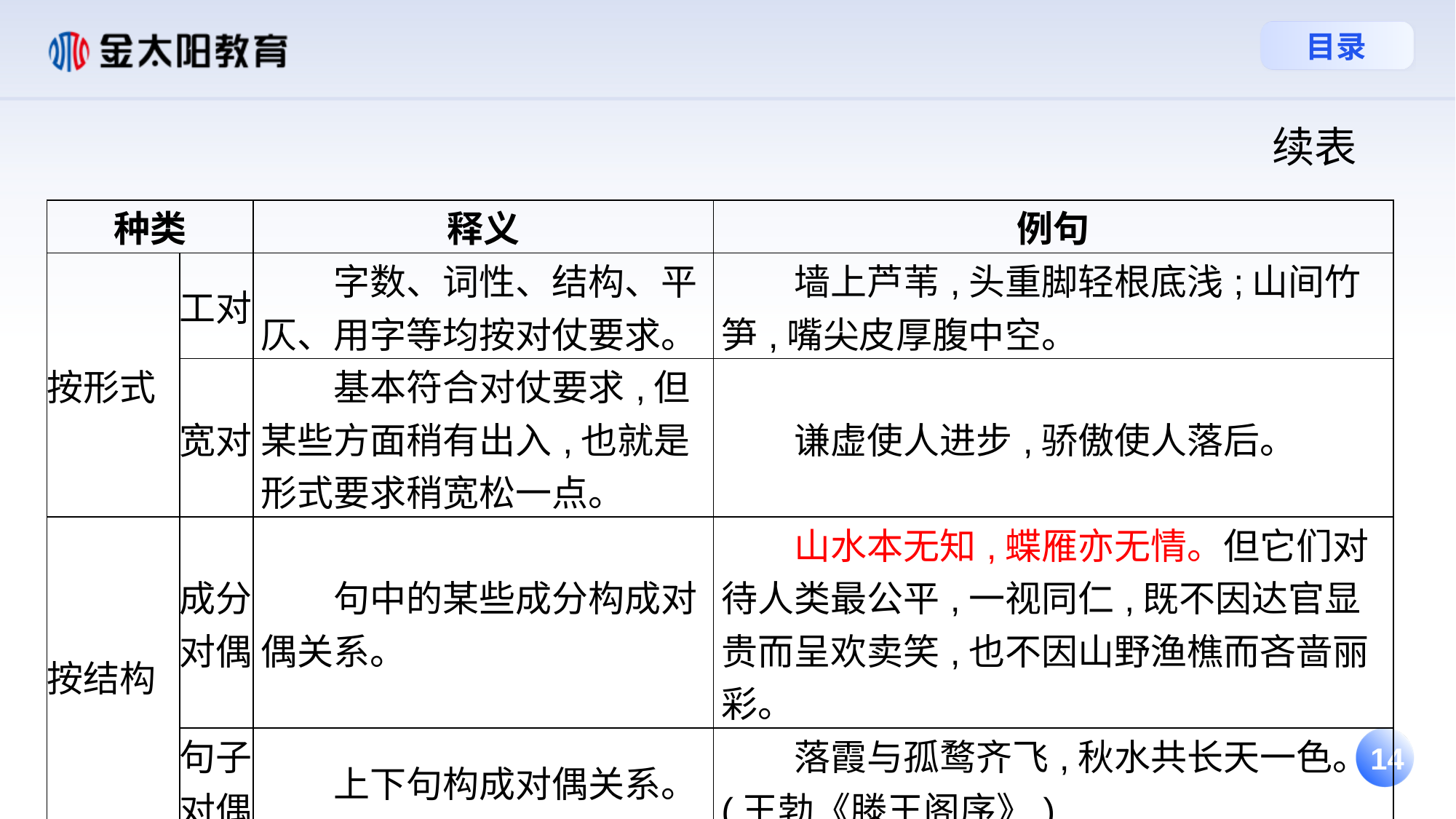

续表
| 种类 |  | 释义 | 例句 |
| --- | --- | --- | --- |
| 按形式 | 工对 | 字数、词性、结构、平仄、用字等均按对仗要求。 | 墙上芦苇,头重脚轻根底浅;山间竹笋,嘴尖皮厚腹中空。 |
|  | 宽对 | 基本符合对仗要求,但某些方面稍有出入,也就是形式要求稍宽松一点。 | 谦虚使人进步,骄傲使人落后。 |
| 按结构 | 成分对偶 | 句中的某些成分构成对偶关系。 | 山水本无知,蝶雁亦无情。但它们对待人类最公平,一视同仁,既不因达官显贵而呈欢卖笑,也不因山野渔樵而吝啬丽彩。 |
|  | 句子对偶 | 上下句构成对偶关系。 | 落霞与孤鹜齐飞,秋水共长天一色。(王勃《滕王阁序》) |